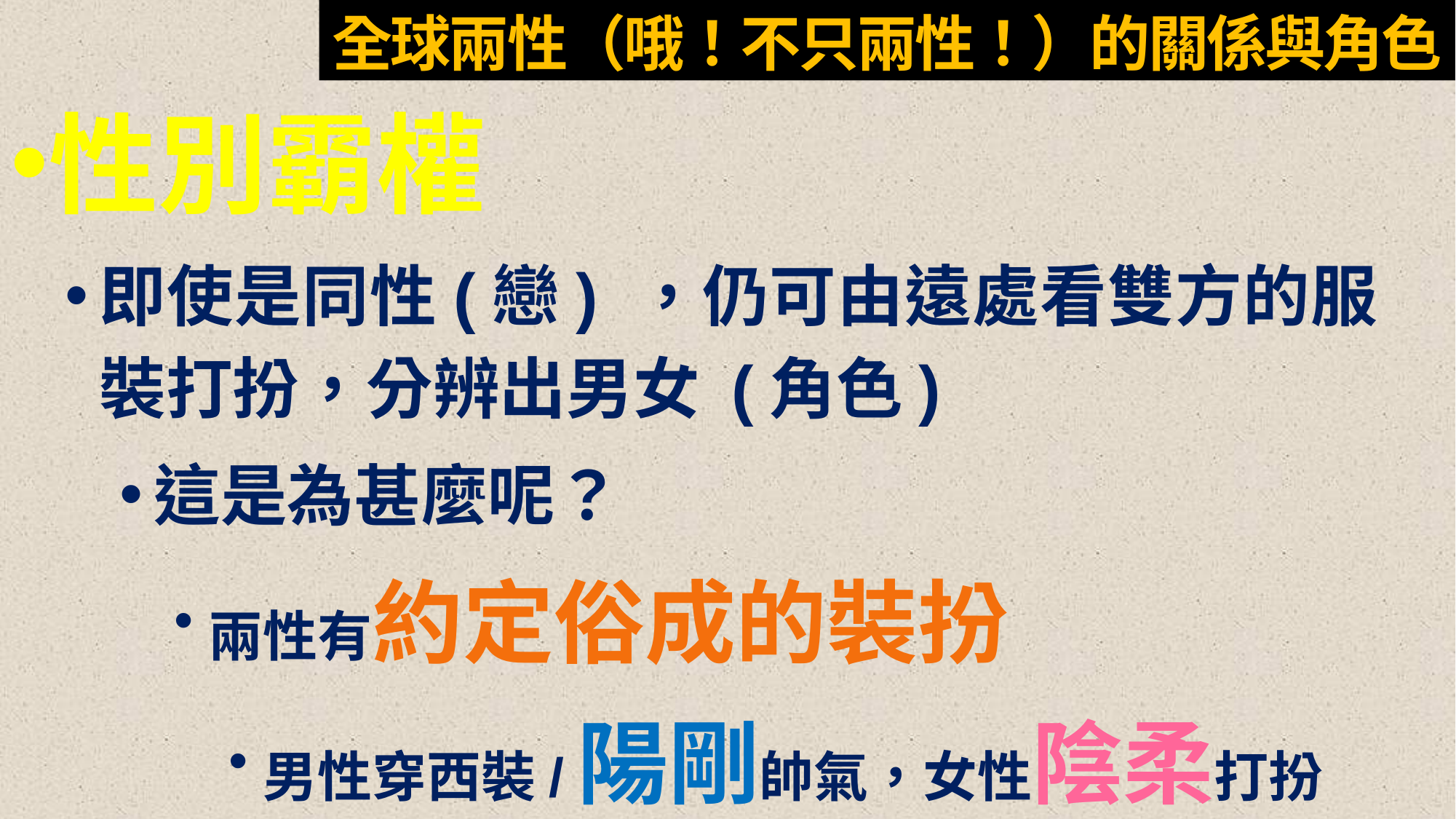

# 全球兩性（哦！不只兩性！）的關係與角色
性別霸權
即使是同性(戀) ，仍可由遠處看雙方的服裝打扮，分辨出男女 (角色)
這是為甚麼呢？
兩性有約定俗成的裝扮
男性穿西裝/陽剛帥氣，女性陰柔打扮